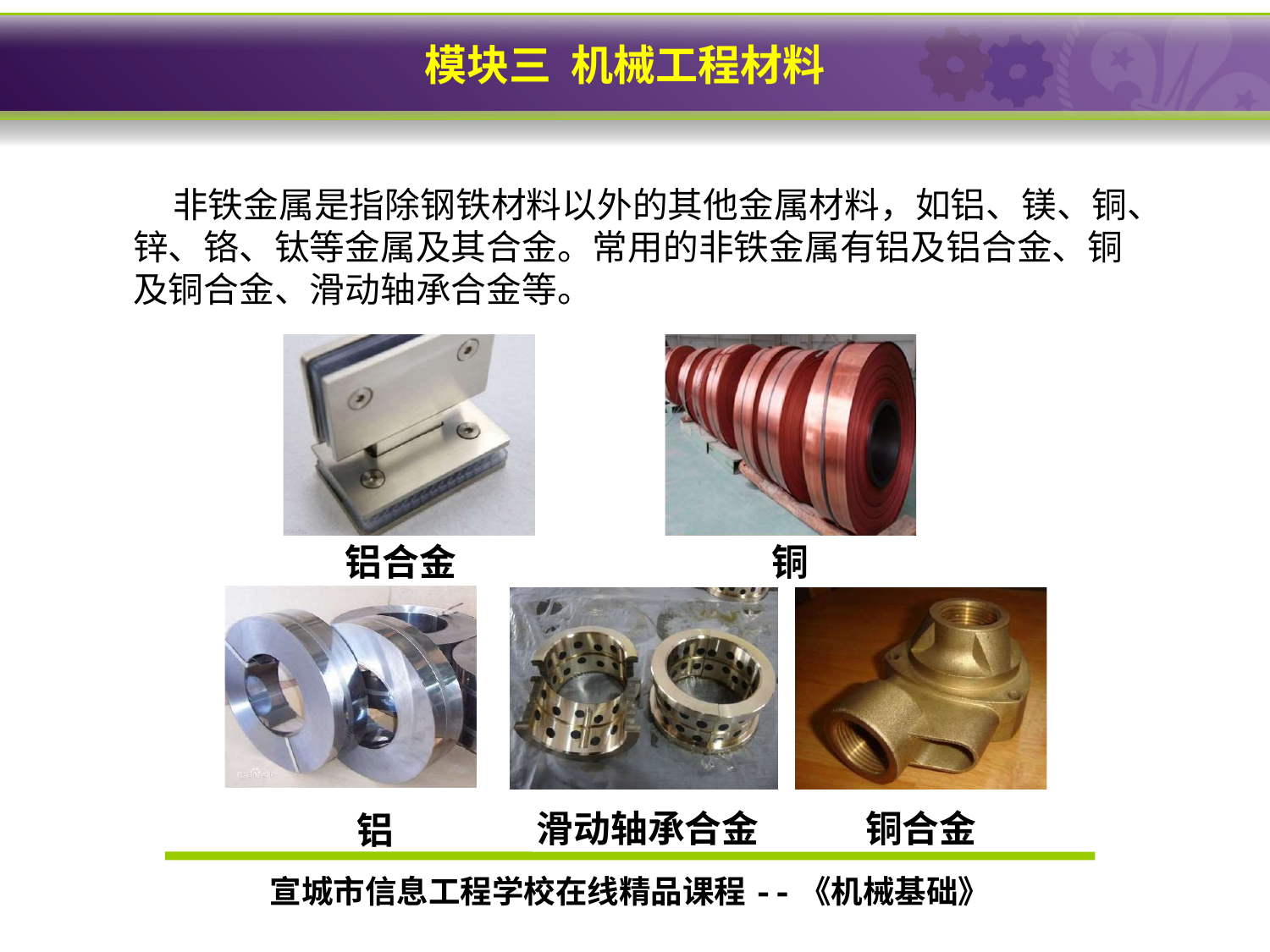

非铁金属是指除钢铁材料以外的其他金属材料，如铝、镁、铜、锌、铬、钛等金属及其合金。常用的非铁金属有铝及铝合金、铜及铜合金、滑动轴承合金等。

铝合金
铜

滑动轴承合金
铜合金
铝